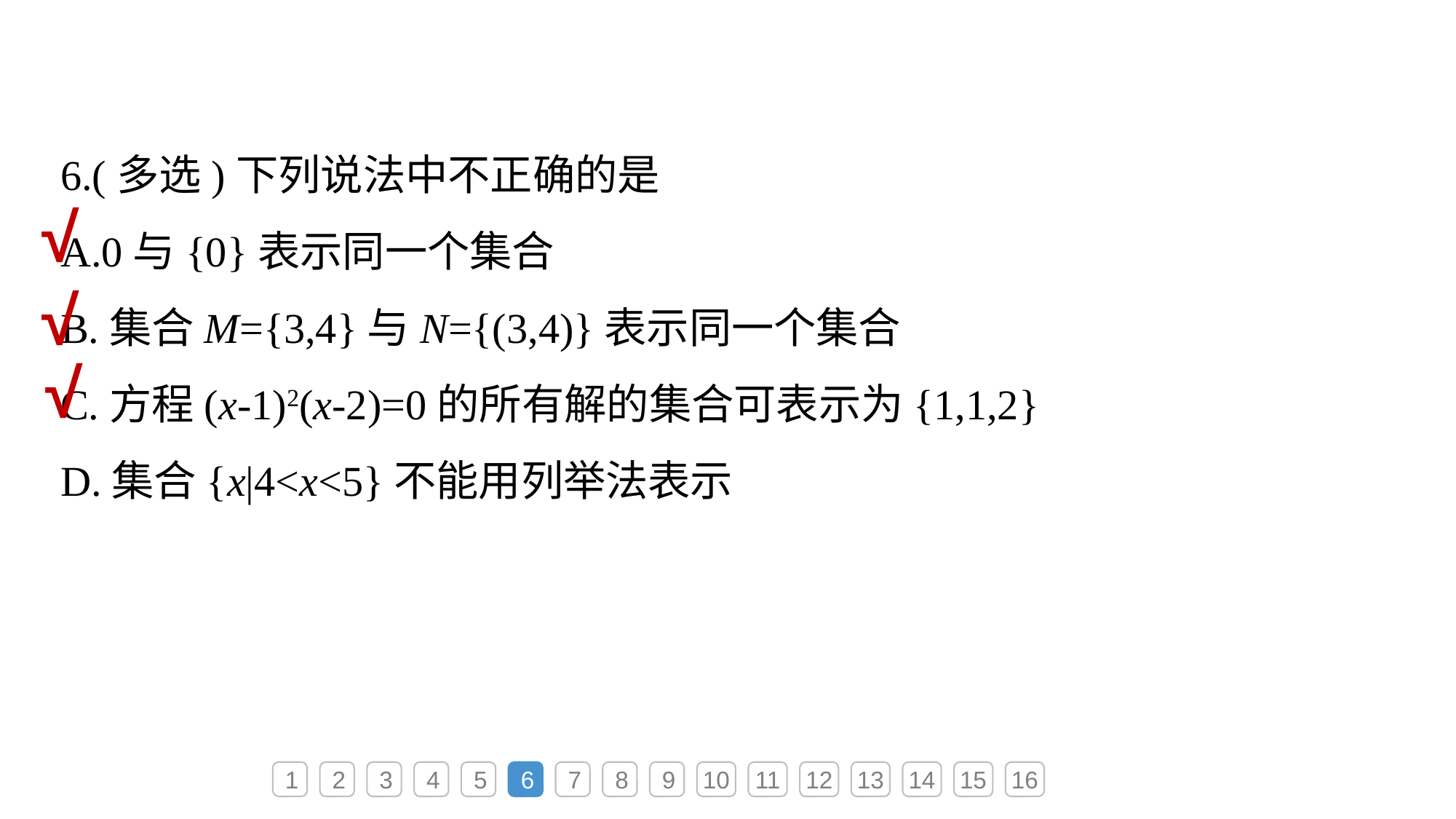

6.(多选)下列说法中不正确的是
A.0与{0}表示同一个集合
B.集合M={3,4}与N={(3,4)}表示同一个集合
C.方程(x-1)2(x-2)=0的所有解的集合可表示为{1,1,2}
D.集合{x|4<x<5}不能用列举法表示
√
√
√
1
2
3
4
5
6
7
8
9
10
11
12
13
14
15
16